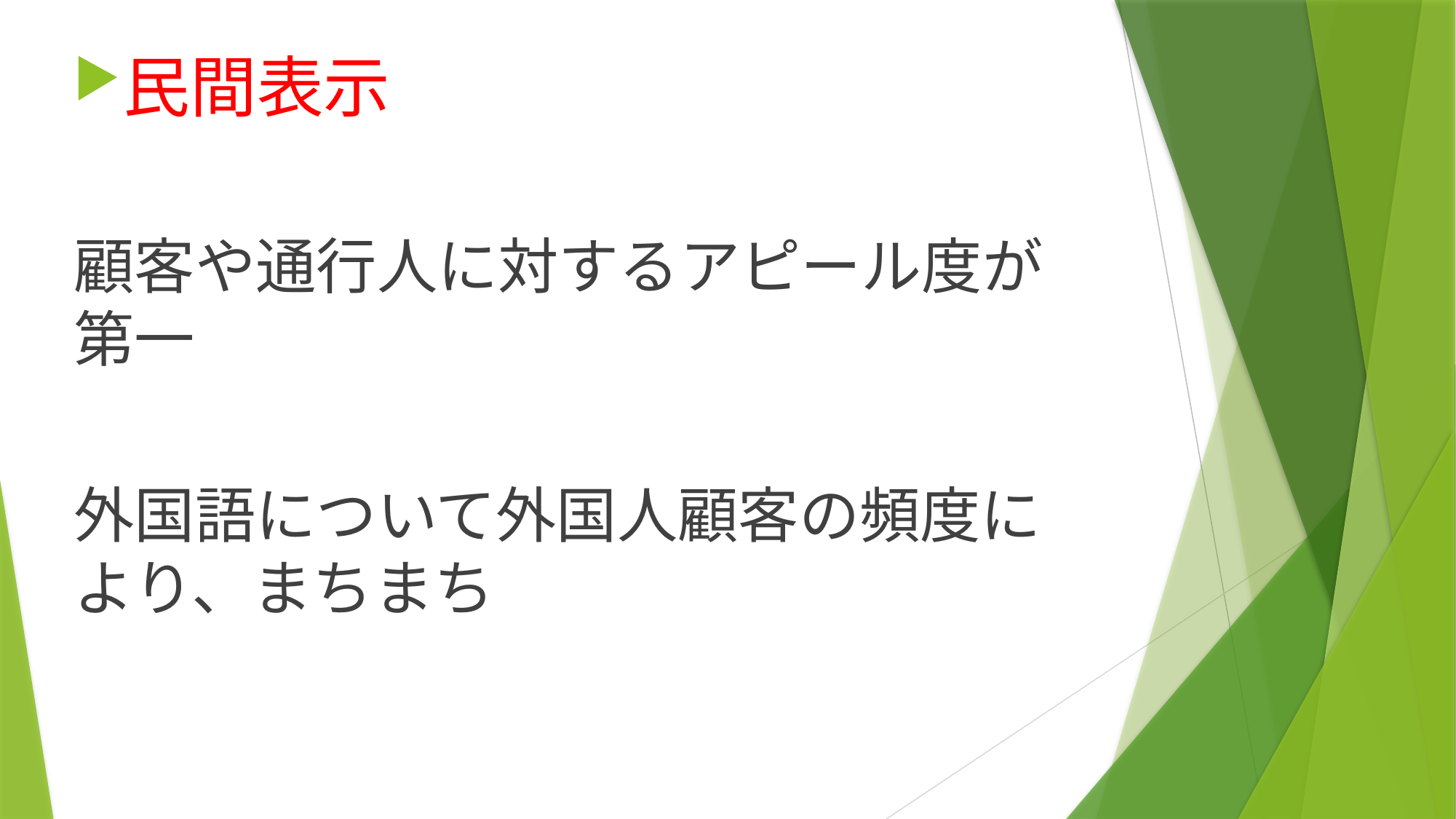

民間表示

顧客や通行人に対するアピール度が第一

外国語について外国人顧客の頻度により、まちまち